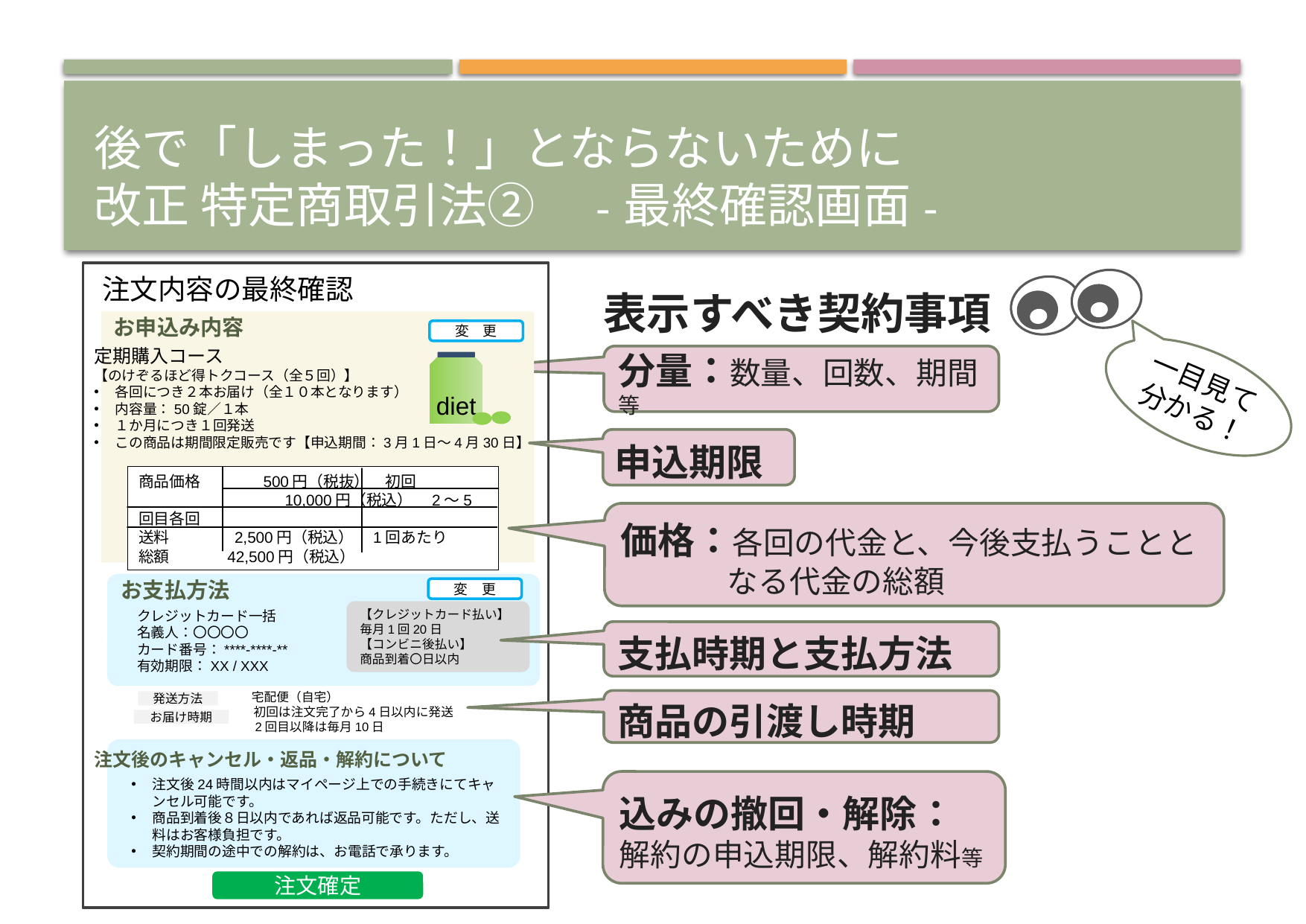

# 後で「しまった！」とならないために 改正 特定商取引法②　-最終確認画面-

注文内容の最終確認
お申込み内容

変　更

diet

定期購入コース
【のけぞるほど得トクコース（全５回）】
各回につき２本お届け（全１０本となります）
内容量：50錠／１本
１か月につき１回発送
この商品は期間限定販売です【申込期間：3月1日～4月30日】
商品価格　　        500円（税抜）　初回
　　　　　　　　　 10,000円（税込）　2～5回目各回
送料            　 2,500円（税込）　1回あたり

総額　           42,500円（税込）
お支払方法

変　更
【クレジットカード払い】
毎月1回20日
【コンビニ後払い】
商品到着〇日以内
クレジットカード一括
名義人：〇〇〇〇
カード番号：****-****-**
有効期限：XX / XXX
宅配便（自宅）
発送方法
初回は注文完了から4日以内に発送
お届け時期
2回目以降は毎月10日

注文後のキャンセル・返品・解約について
注文後24時間以内はマイページ上での手続きにてキャンセル可能です。
商品到着後８日以内であれば返品可能です。ただし、送料はお客様負担です。
契約期間の途中での解約は、お電話で承ります。
注文確定

表示すべき契約事項
分量：数量、回数、期間等
一目見て
分かる！
申込期限
価格：各回の代金と、今後支払うことと
　　　  なる代金の総額
支払時期と支払方法
商品の引渡し時期
込みの撤回・解除：
解約の申込期限、解約料等